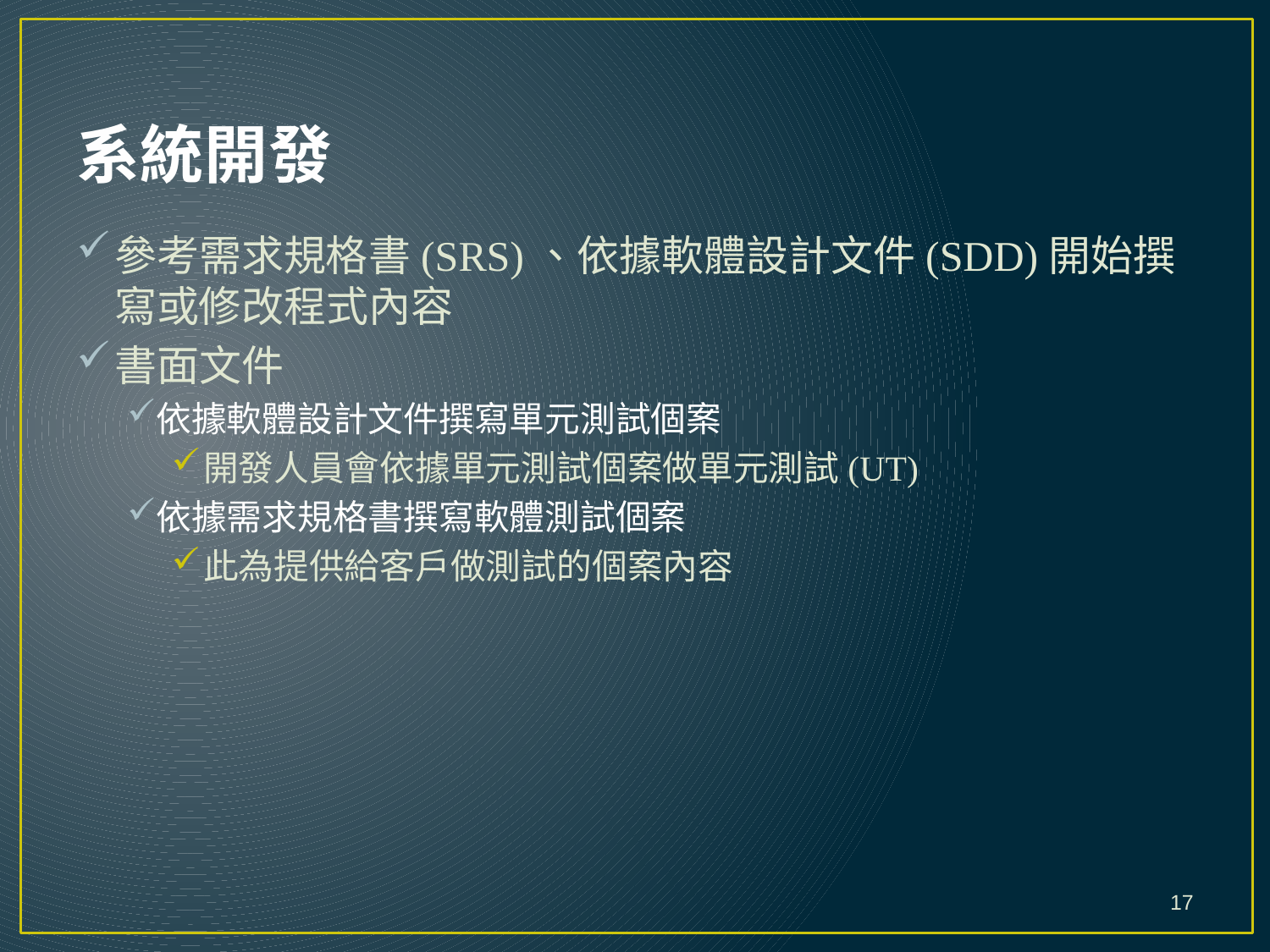

# 系統開發
參考需求規格書(SRS)、依據軟體設計文件(SDD)開始撰寫或修改程式內容
書面文件
依據軟體設計文件撰寫單元測試個案
開發人員會依據單元測試個案做單元測試(UT)
依據需求規格書撰寫軟體測試個案
此為提供給客戶做測試的個案內容
17